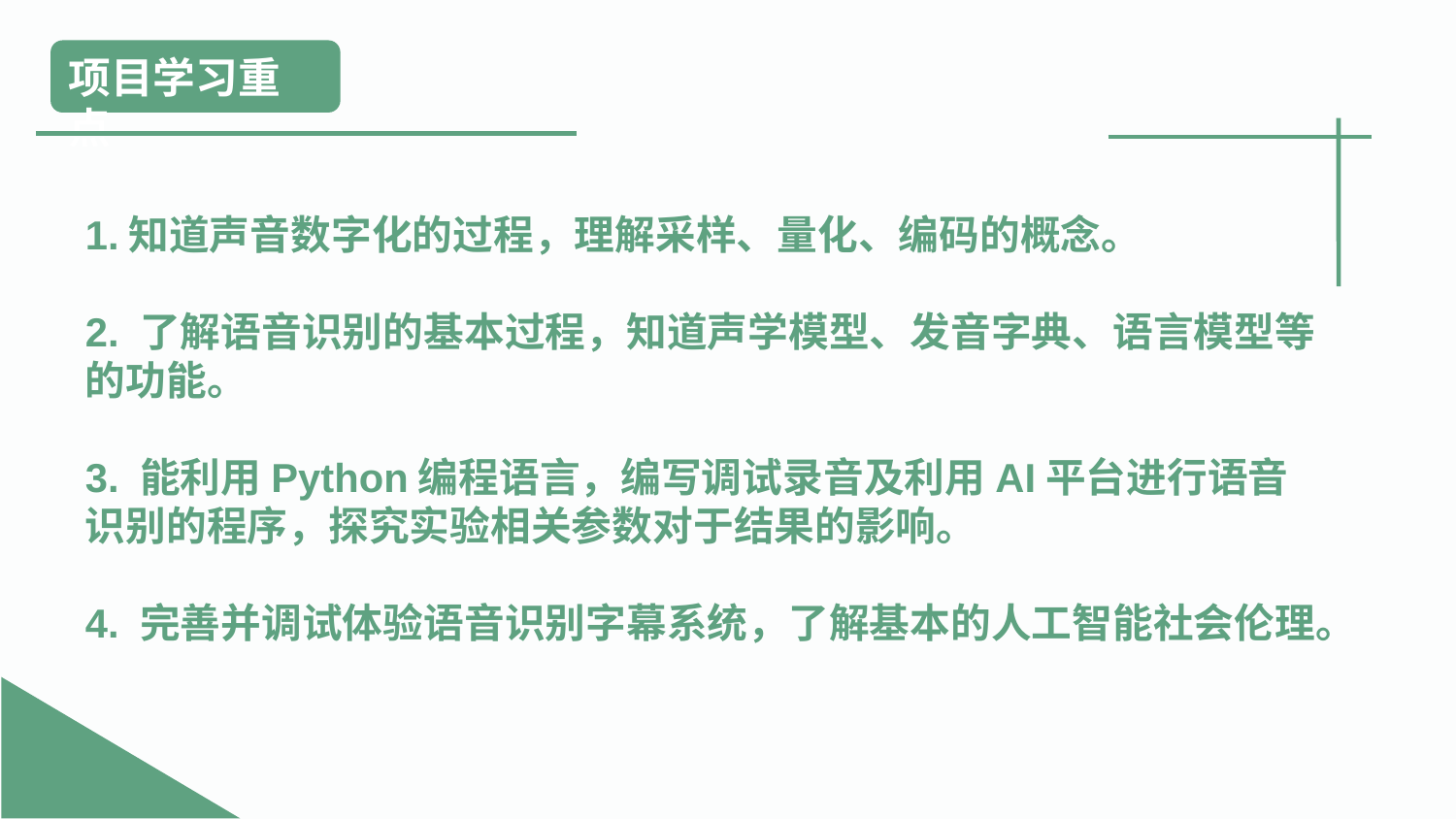

项目学习重点
1.知道声音数字化的过程，理解采样、量化、编码的概念。

2. 了解语音识别的基本过程，知道声学模型、发音字典、语言模型等的功能。

3. 能利用Python编程语言，编写调试录音及利用AI平台进行语音识别的程序，探究实验相关参数对于结果的影响。

4. 完善并调试体验语音识别字幕系统，了解基本的人工智能社会伦理。